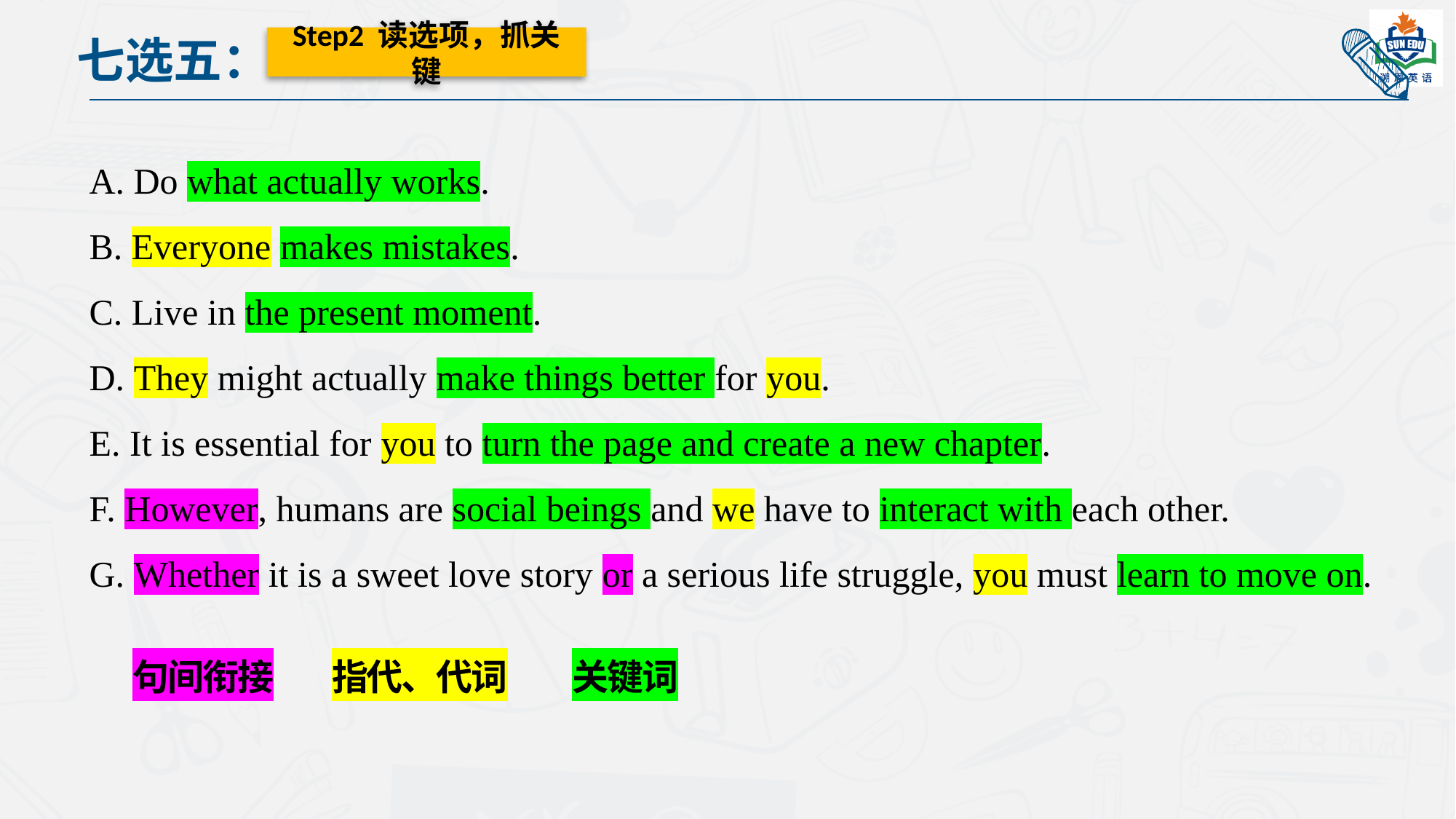

Step2 读选项，抓关键
七选五：
A. Do what actually works.
B. Everyone makes mistakes.
C. Live in the present moment.
D. They might actually make things better for you.
E. It is essential for you to turn the page and create a new chapter.
F. However, humans are social beings and we have to interact with each other.
G. Whether it is a sweet love story or a serious life struggle, you must learn to move on.
句间衔接
指代、代词
关键词